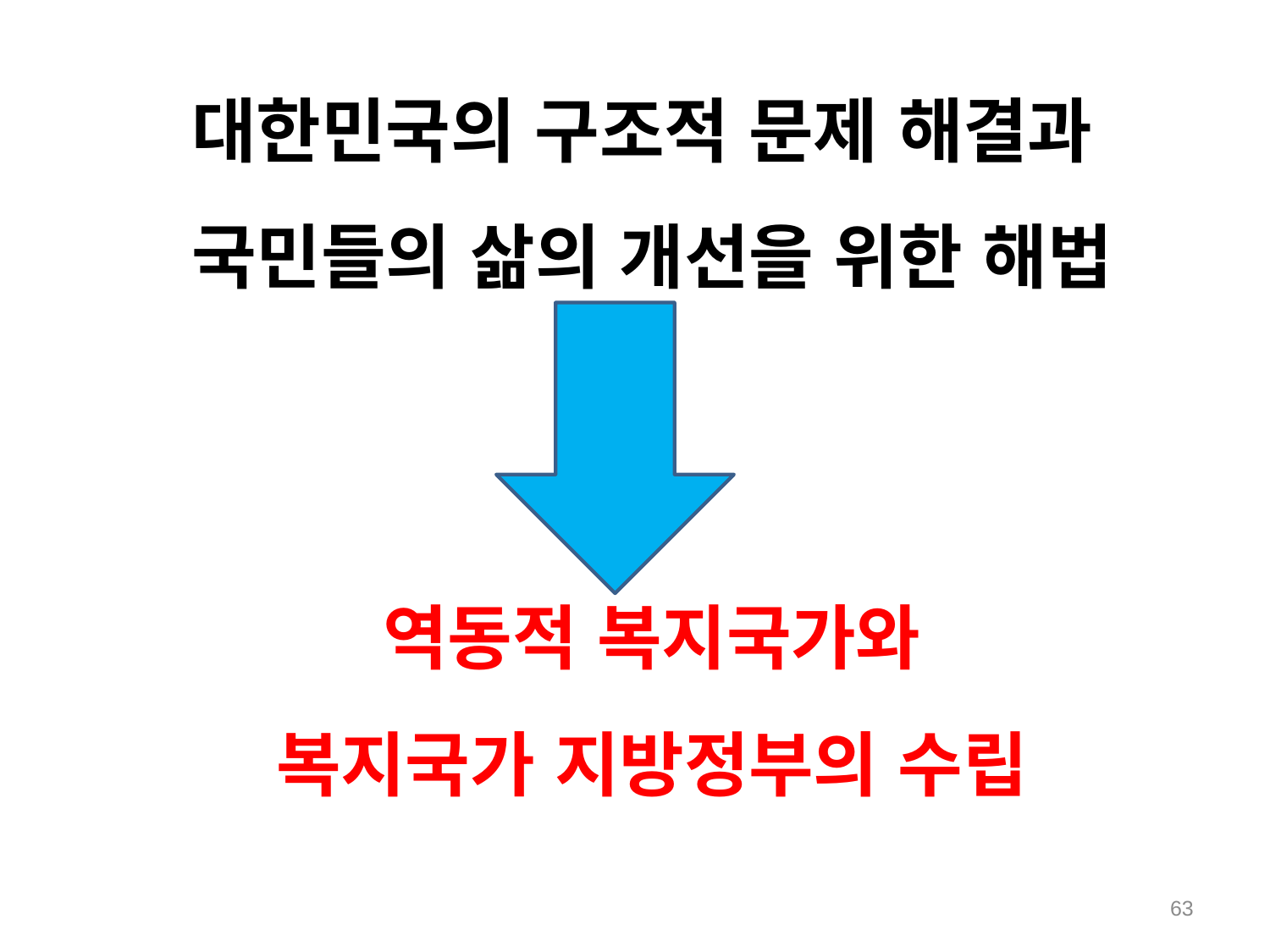

# 대한민국의 구조적 문제 해결과 국민들의 삶의 개선을 위한 해법 역동적 복지국가와 복지국가 지방정부의 수립

63